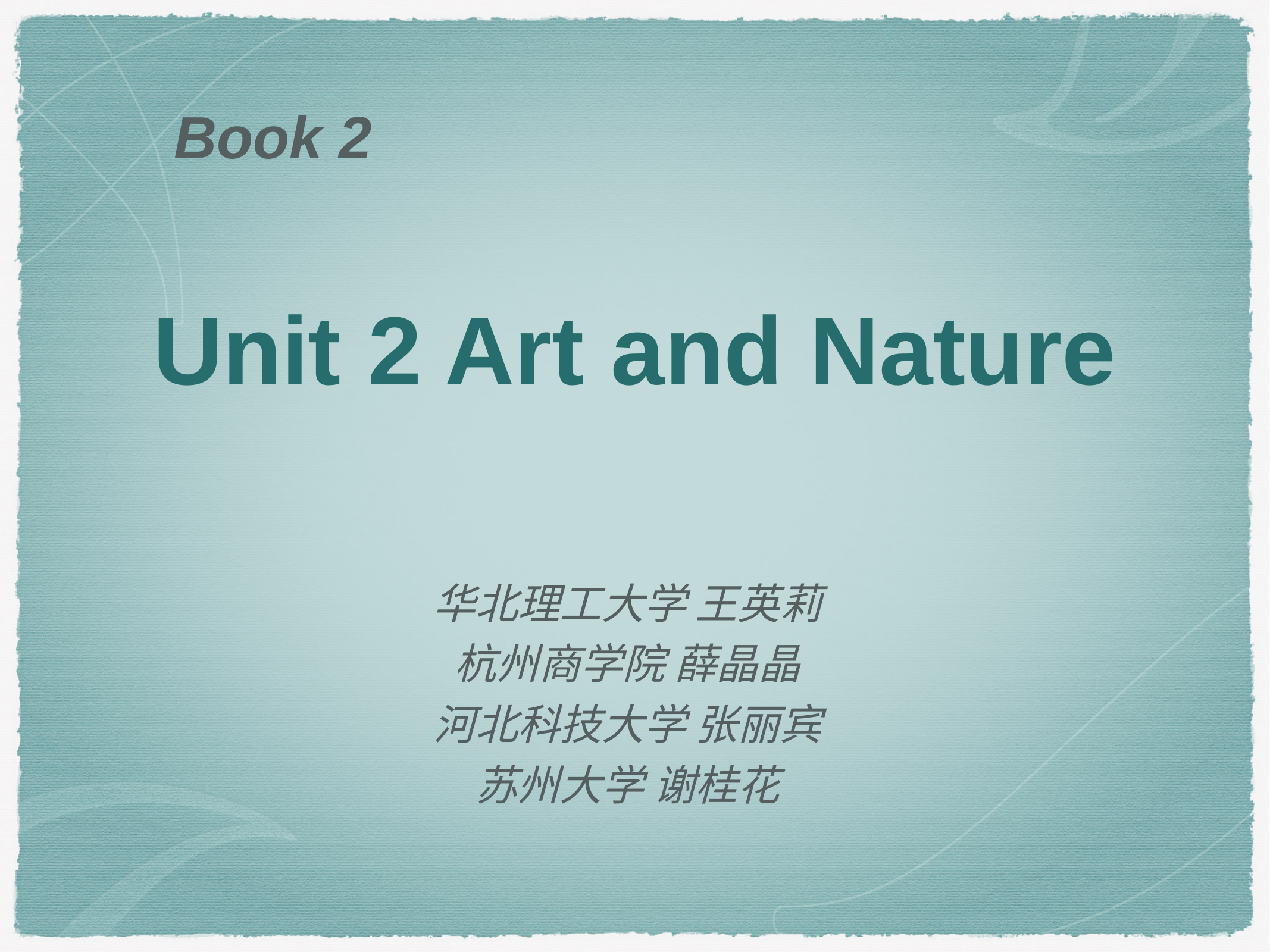

# Unit 2 Art and Nature
Book 2
华北理工大学 王英莉
杭州商学院 薛晶晶
河北科技大学 张丽宾
苏州大学 谢桂花